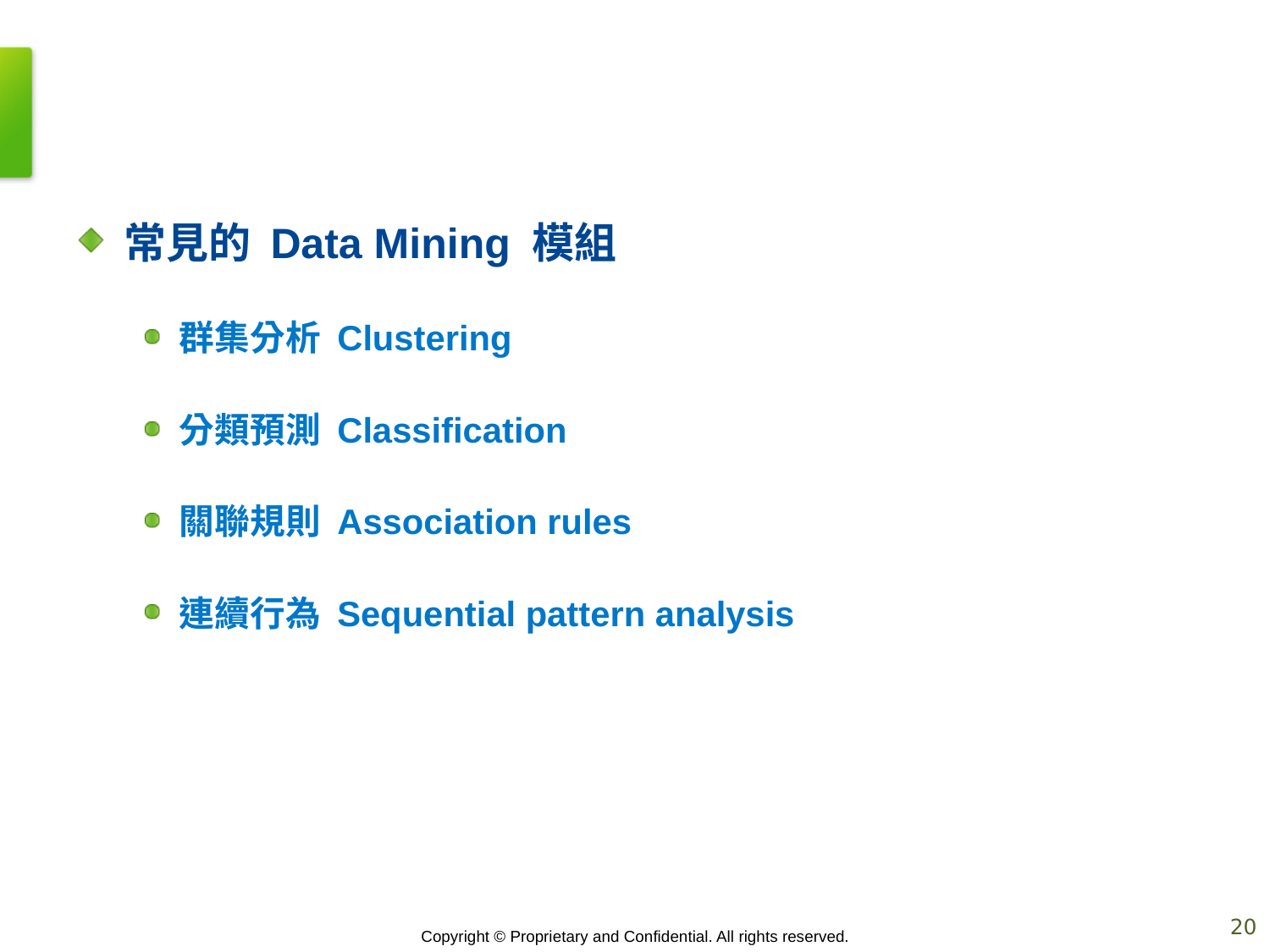

#
常見的 Data Mining 模組
群集分析 Clustering
分類預測 Classification
關聯規則 Association rules
連續行為 Sequential pattern analysis
20